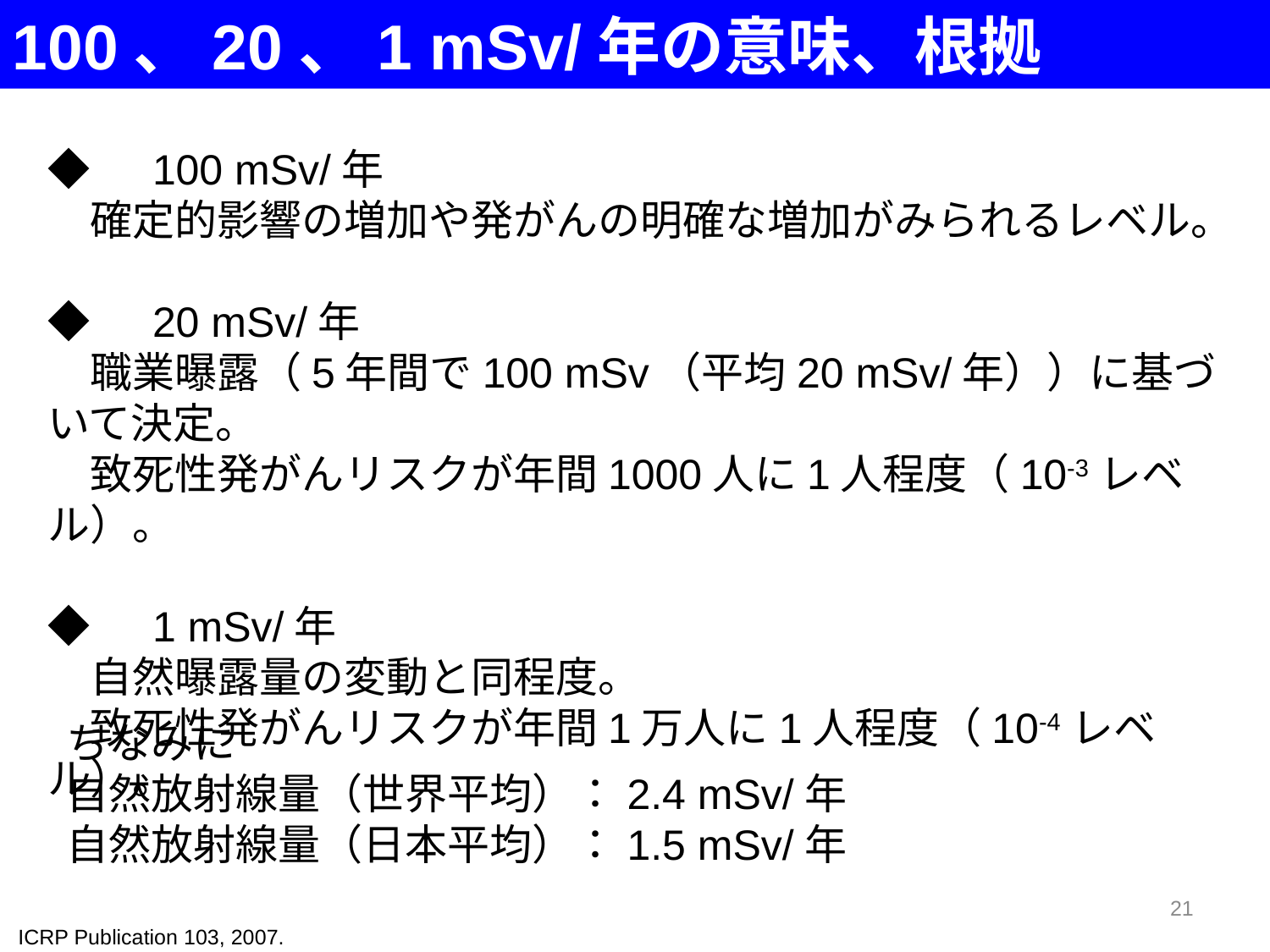

100、20、1 mSv/年の意味、根拠
◆　100 mSv/年
　確定的影響の増加や発がんの明確な増加がみられるレベル。

◆　20 mSv/年
　職業曝露（5年間で100 mSv（平均20 mSv/年））に基づいて決定。
　致死性発がんリスクが年間1000人に1人程度（10-3レベル）。

◆　1 mSv/年
　自然曝露量の変動と同程度。
　致死性発がんリスクが年間1万人に1人程度（10-4レベル）。
ちなみに
自然放射線量（世界平均）：2.4 mSv/年
自然放射線量（日本平均）：1.5 mSv/年
21
ICRP Publication 103, 2007.